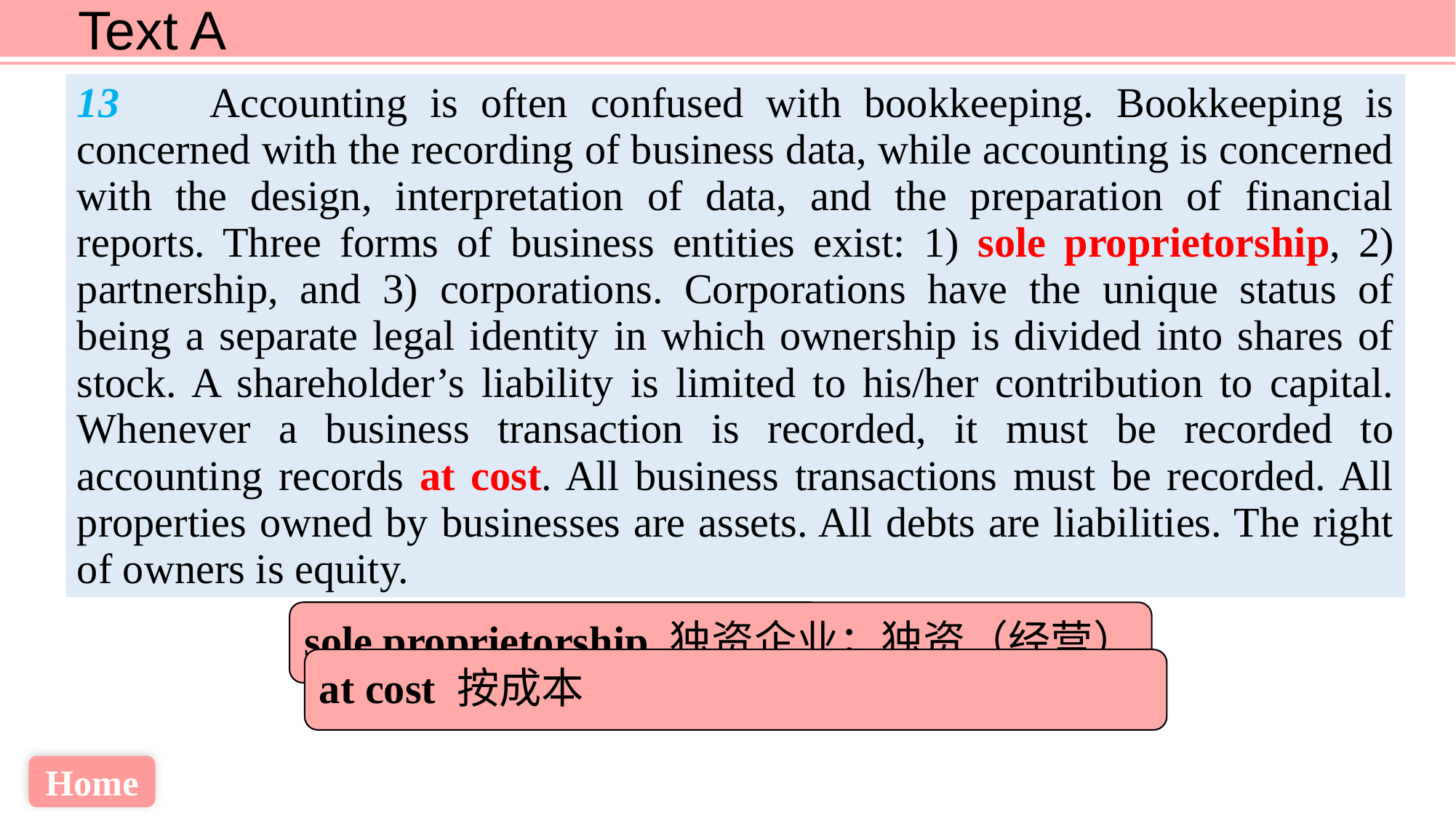

13    Accounting is often confused with bookkeeping. Bookkeeping is concerned with the recording of business data, while accounting is concerned with the design, interpretation of data, and the preparation of financial reports. Three forms of business entities exist: 1) sole proprietorship, 2) partnership, and 3) corporations. Corporations have the unique status of being a separate legal identity in which ownership is divided into shares of stock. A shareholder’s liability is limited to his/her contribution to capital. Whenever a business transaction is recorded, it must be recorded to accounting records at cost. All business transactions must be recorded. All properties owned by businesses are assets. All debts are liabilities. The right of owners is equity.

sole proprietorship 独资企业；独资（经营）
at cost 按成本